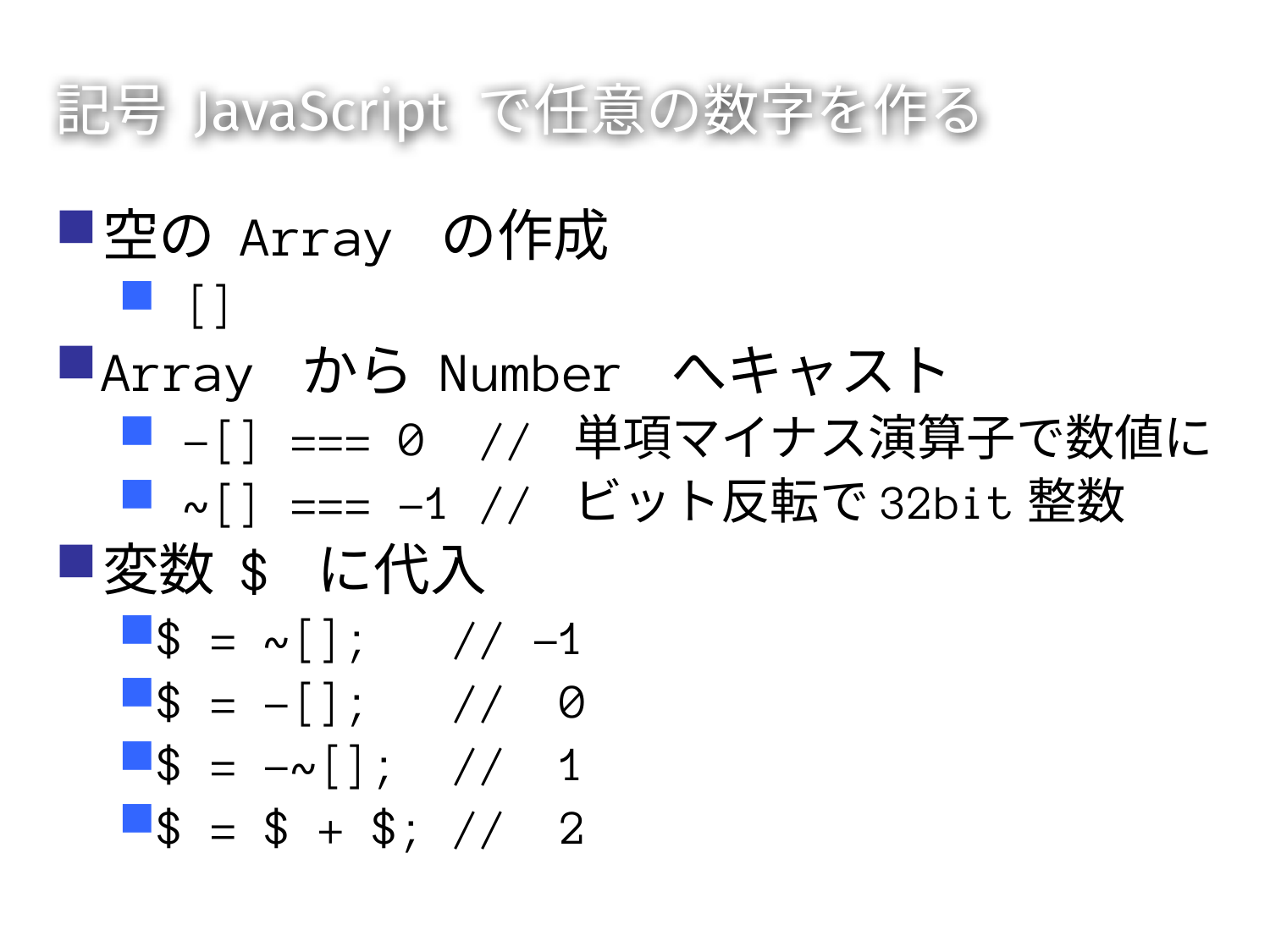

# 記号 JavaScript で任意の数字を作る
空の Array の作成
 []
Array から Number へキャスト
 -[] === 0  // 単項マイナス演算子で数値に
 ~[] === -1 // ビット反転で32bit整数
変数 $ に代入
$ = ~[];   // -1
$ = -[];   //  0
$ = -~[];  //  1
$ = $ + $; //  2